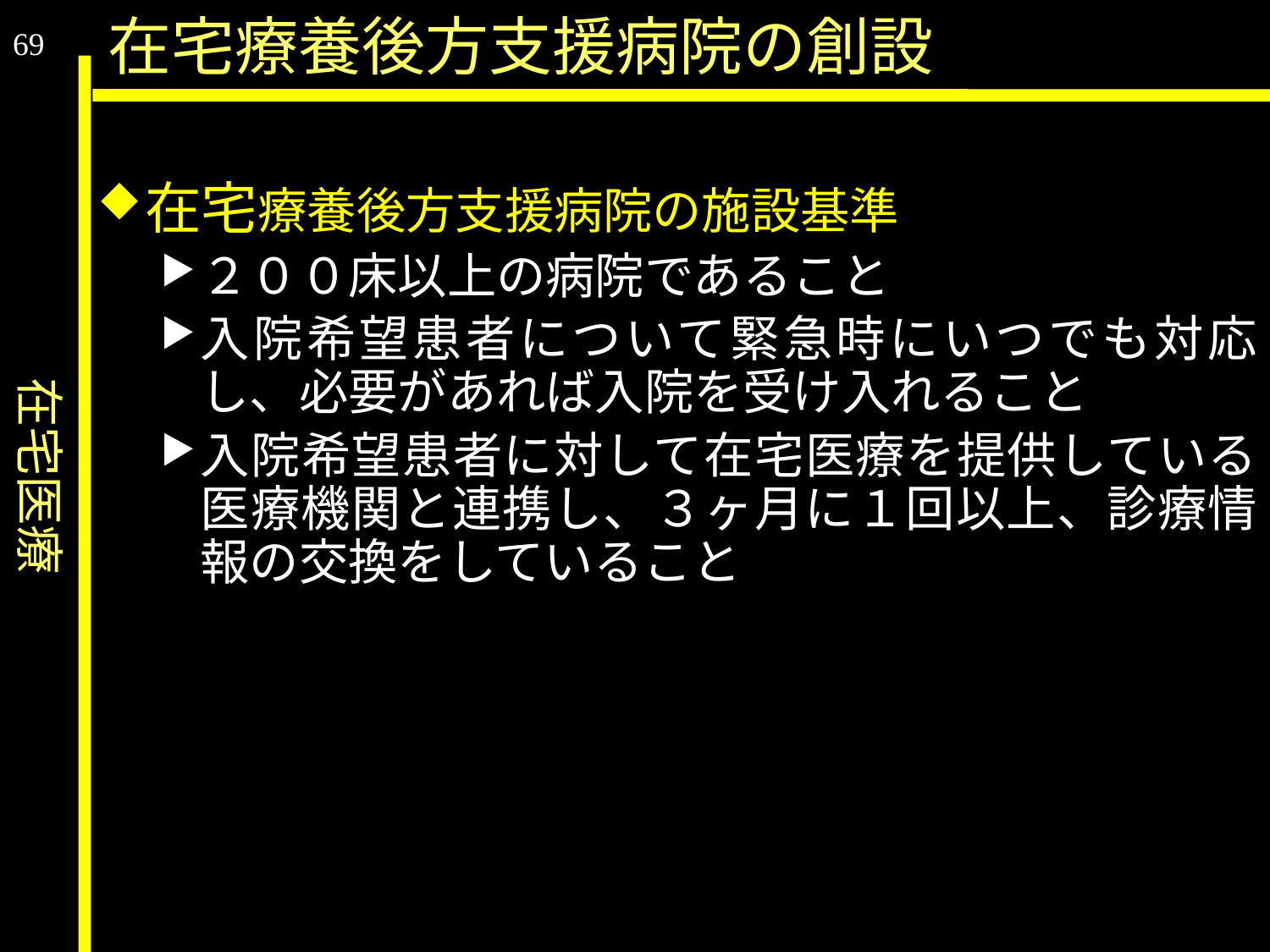

在宅医療
在宅療養後方支援病院の創設
69

在宅療養後方支援病院の施設基準
２００床以上の病院であること
入院希望患者について緊急時にいつでも対応し、必要があれば入院を受け入れること
入院希望患者に対して在宅医療を提供している医療機関と連携し、３ヶ月に１回以上、診療情報の交換をしていること